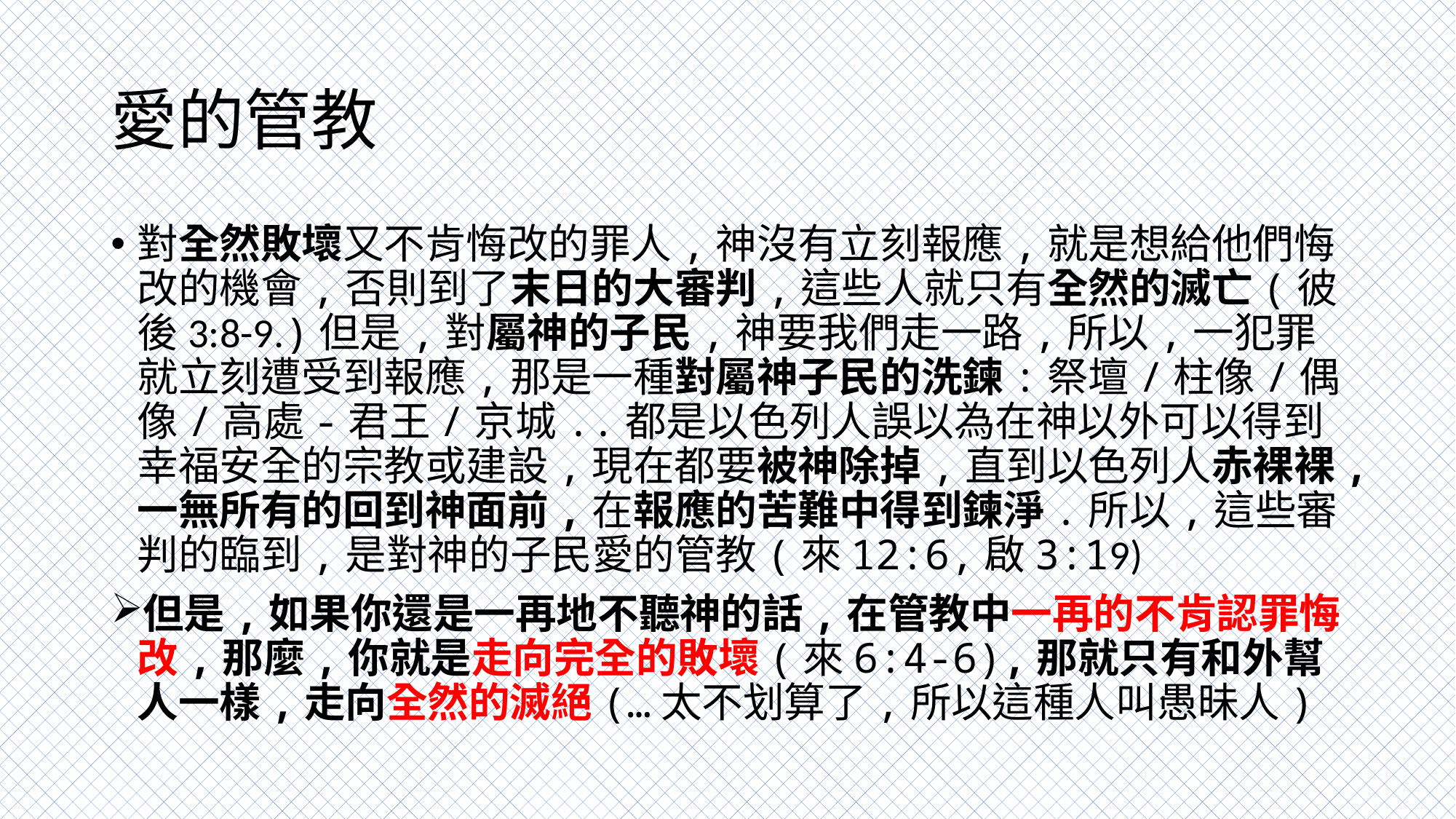

# 愛的管教
對全然敗壞又不肯悔改的罪人,神沒有立刻報應,就是想給他們悔改的機會,否則到了末日的大審判,這些人就只有全然的滅亡(彼後3:8-9.)但是,對屬神的子民,神要我們走一路,所以,一犯罪就立刻遭受到報應,那是一種對屬神子民的洗鍊:祭壇/柱像/偶像/高處-君王/京城..都是以色列人誤以為在神以外可以得到幸福安全的宗教或建設,現在都要被神除掉,直到以色列人赤裸裸,一無所有的回到神面前,在報應的苦難中得到鍊淨.所以,這些審判的臨到,是對神的子民愛的管教(來12:6,啟3:19)
但是,如果你還是一再地不聽神的話,在管教中一再的不肯認罪悔改,那麼,你就是走向完全的敗壞(來6:4-6),那就只有和外幫人一樣,走向全然的滅絕(…太不划算了,所以這種人叫愚昧人)